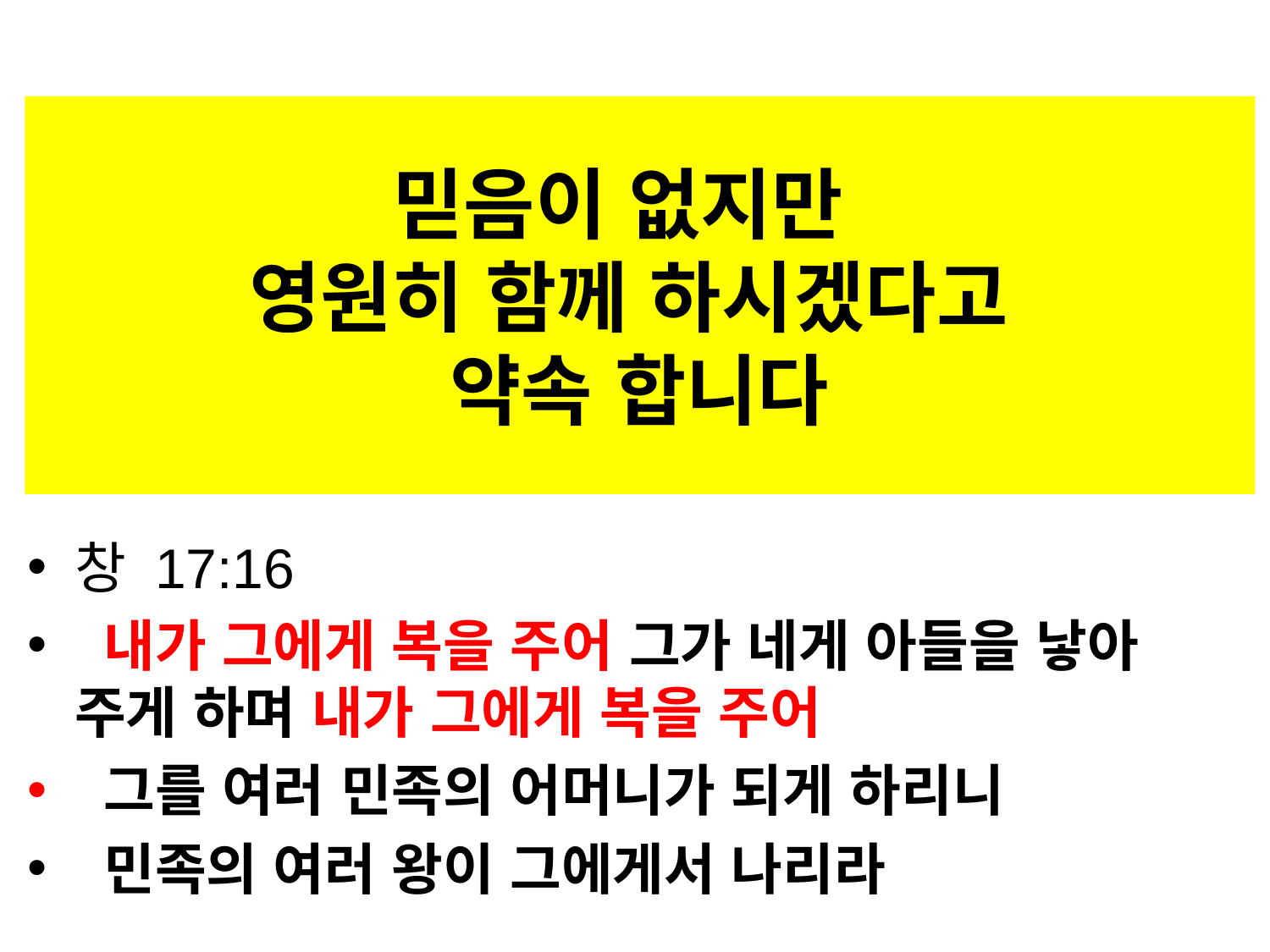

# 믿음이 없지만 영원히 함께 하시겠다고 약속 합니다
창 17:16
 내가 그에게 복을 주어 그가 네게 아들을 낳아 주게 하며 내가 그에게 복을 주어
 그를 여러 민족의 어머니가 되게 하리니
 민족의 여러 왕이 그에게서 나리라